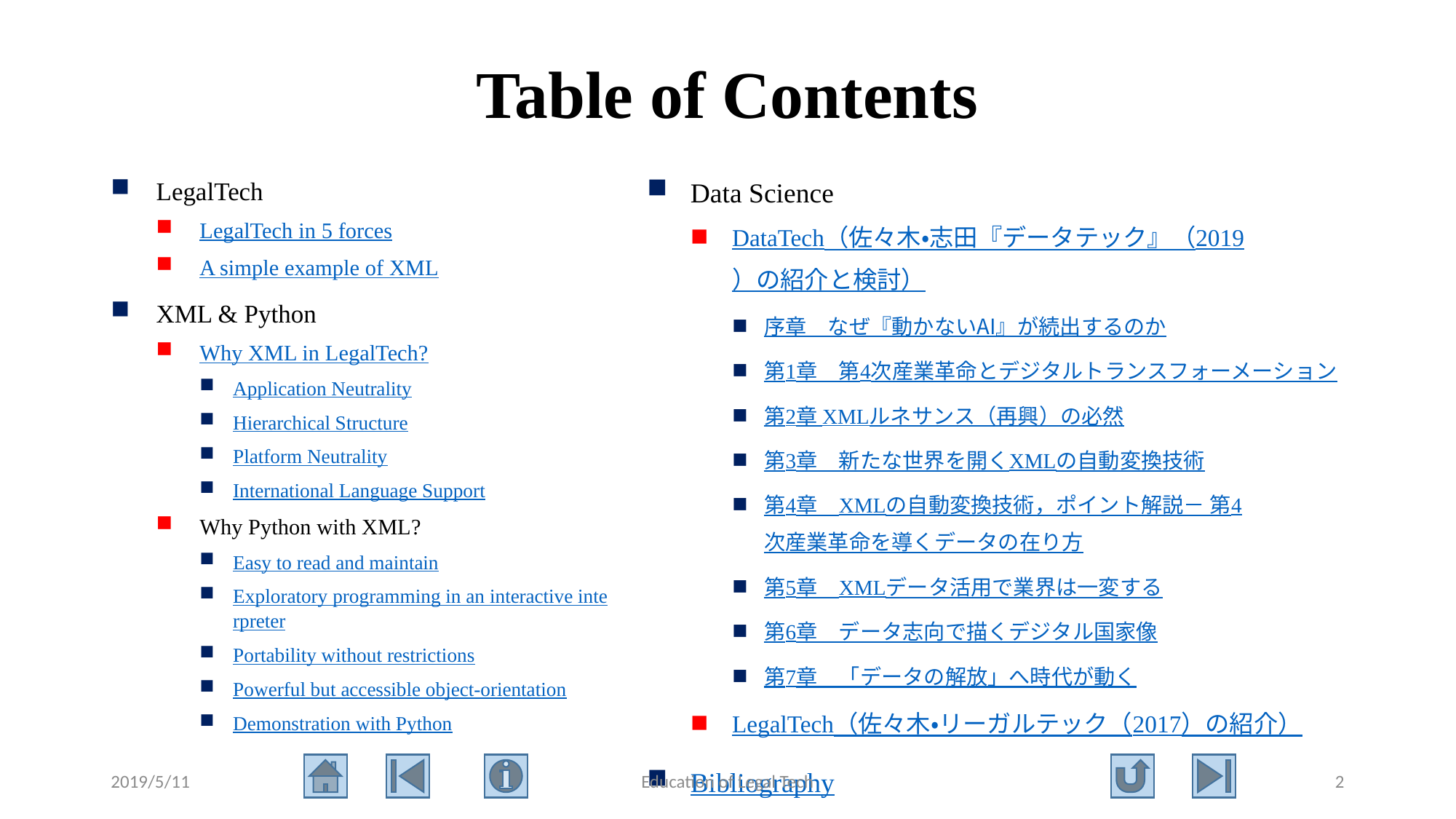

# Table of Contents
LegalTech
LegalTech in 5 forces
A simple example of XML
XML & Python
Why XML in LegalTech?
Application Neutrality
Hierarchical Structure
Platform Neutrality
International Language Support
Why Python with XML?
Easy to read and maintain
Exploratory programming in an interactive interpreter
Portability without restrictions
Powerful but accessible object-orientation
Demonstration with Python
Data Science
DataTech（佐々木・志田『データテック』（2019）の紹介と検討）
序章　なぜ『動かないAI』が続出するのか
第1章　第4次産業革命とデジタルトランスフォーメーション
第2章 XMLルネサンス（再興）の必然
第3章　新たな世界を開くXMLの自動変換技術
第4章　XMLの自動変換技術，ポイント解説－ 第4次産業革命を導くデータの在り方
第5章　XMLデータ活用で業界は一変する
第6章　データ志向で描くデジタル国家像
第7章　「データの解放」へ時代が動く
LegalTech（佐々木・リーガルテック（2017）の紹介）
Bibliography
2019/5/11
Education of Legal Tech
2